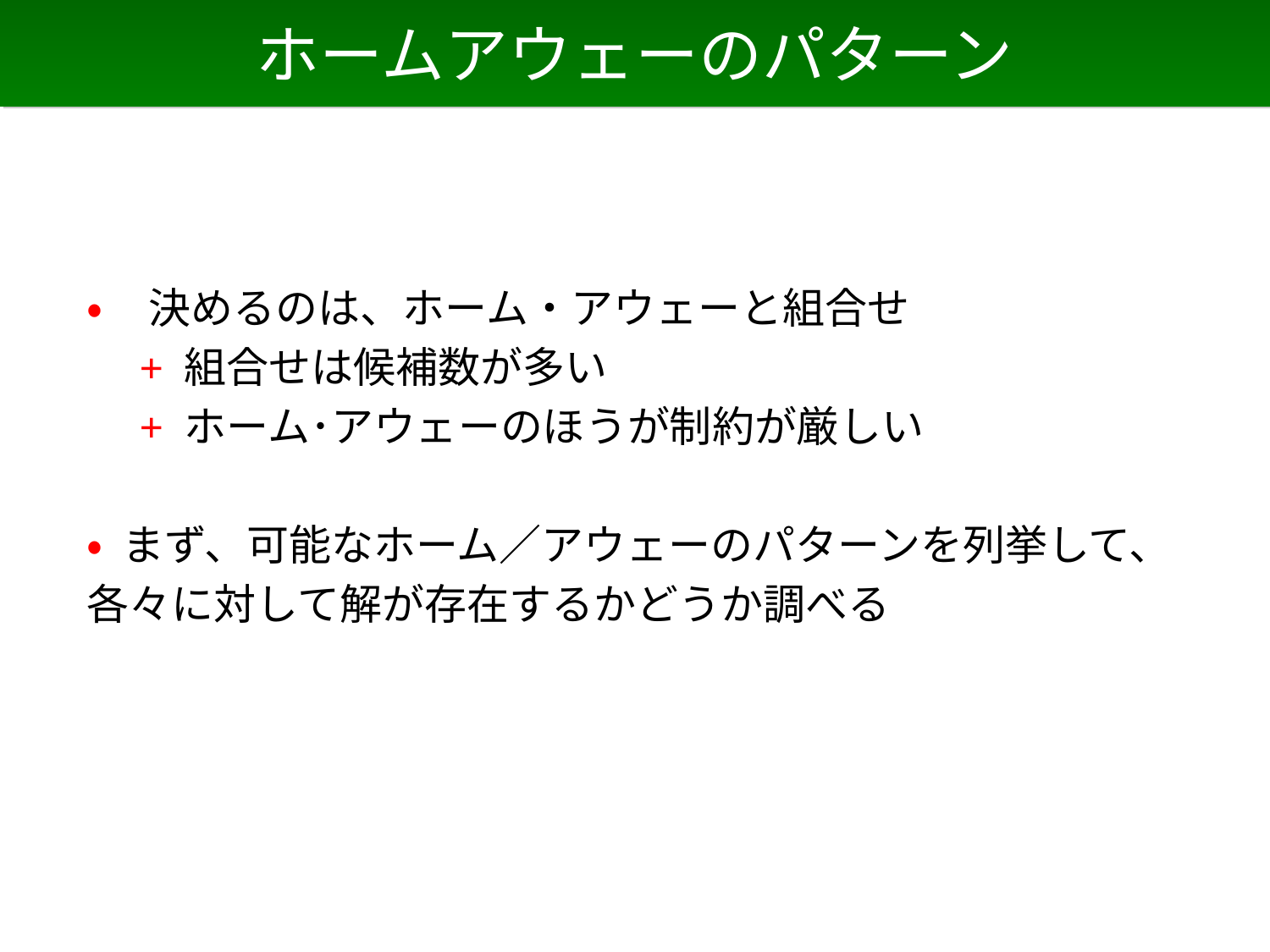

# ホームアウェーのパターン
• 決めるのは、ホーム・アウェーと組合せ
　+ 組合せは候補数が多い
　+ ホーム･アウェーのほうが制約が厳しい

• まず、可能なホーム／アウェーのパターンを列挙して、
各々に対して解が存在するかどうか調べる